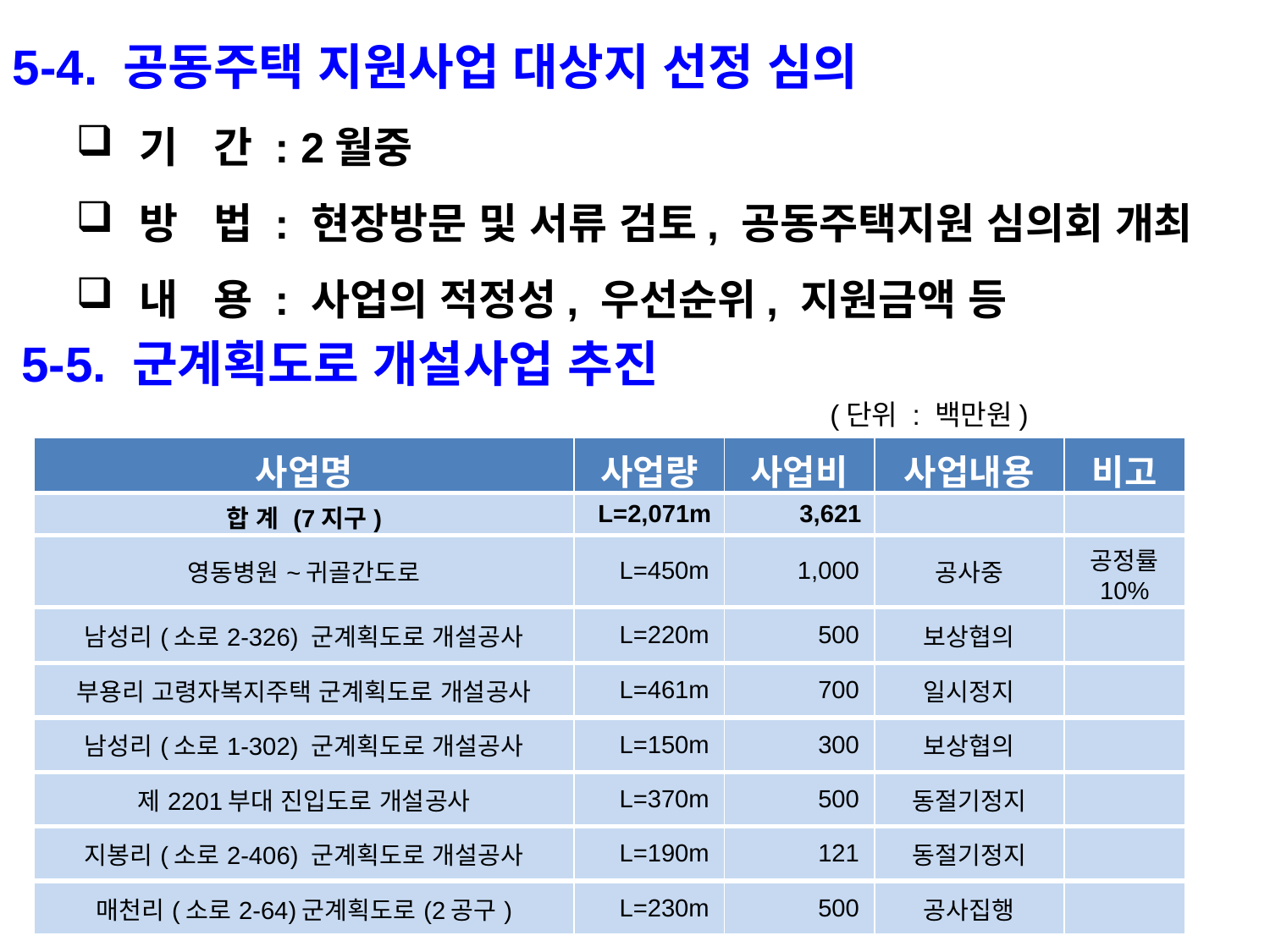

5-4. 공동주택 지원사업 대상지 선정 심의
기   간 : 2월중
방   법 : 현장방문 및 서류 검토, 공동주택지원 심의회 개최
내   용 : 사업의 적정성, 우선순위, 지원금액 등
 5-5. 군계획도로 개설사업 추진
                                                                                                         (단위 : 백만원)
| 사업명 | 사업량 | 사업비 | 사업내용 | 비고 |
| --- | --- | --- | --- | --- |
| 합 계 (7지구) | L=2,071m | 3,621 |  |  |
| 영동병원~귀골간도로 | L=450m | 1,000 | 공사중 | 공정률 10% |
| 남성리(소로2-326) 군계획도로 개설공사 | L=220m | 500 | 보상협의 |  |
| 부용리 고령자복지주택 군계획도로 개설공사 | L=461m | 700 | 일시정지 |  |
| 남성리(소로1-302) 군계획도로 개설공사 | L=150m | 300 | 보상협의 |  |
| 제2201부대 진입도로 개설공사 | L=370m | 500 | 동절기정지 |  |
| 지봉리(소로2-406) 군계획도로 개설공사 | L=190m | 121 | 동절기정지 |  |
| 매천리(소로2-64)군계획도로(2공구) | L=230m | 500 | 공사집행 |  |